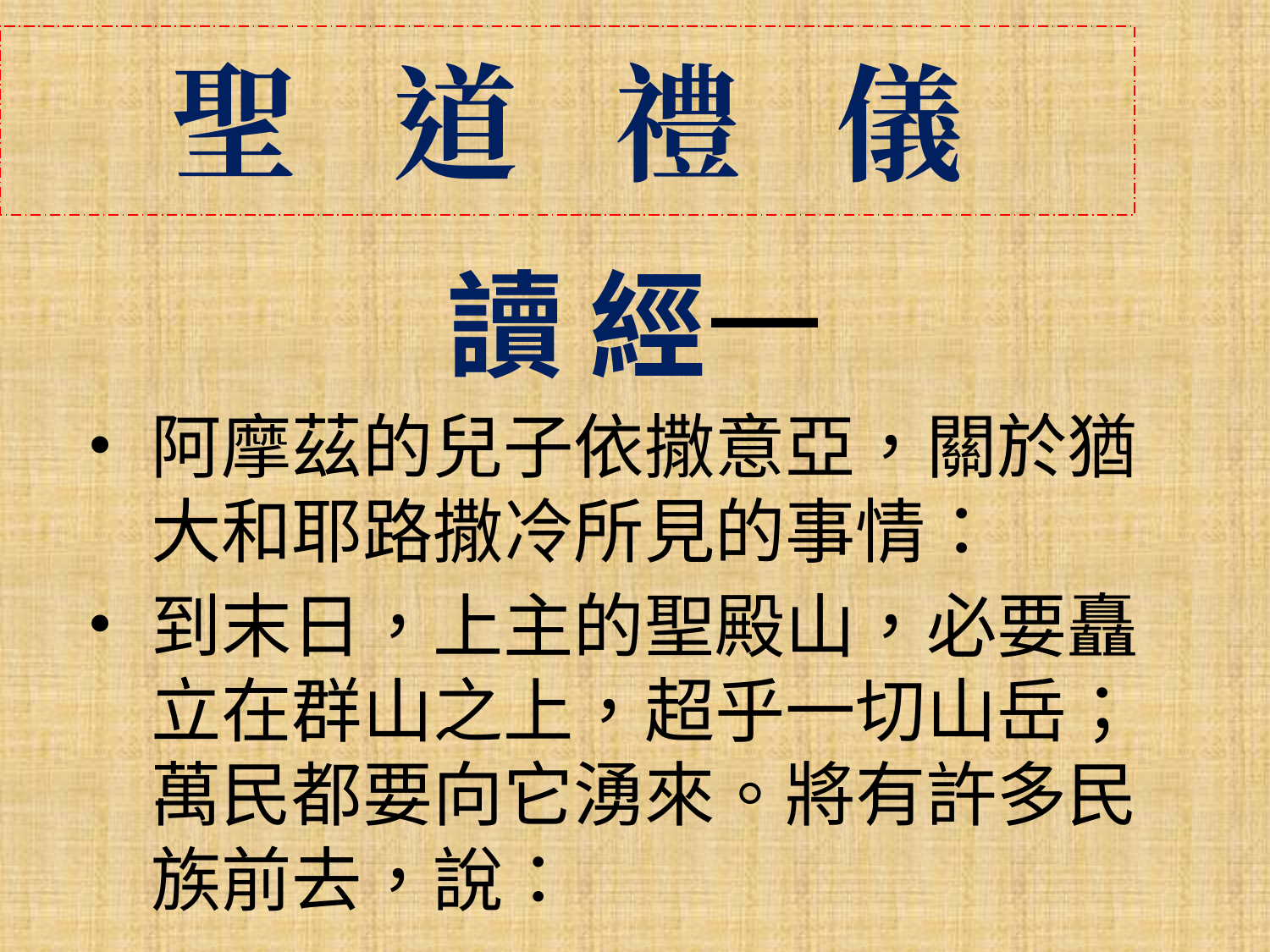

聖   道   禮   儀
讀 經一
阿摩茲的兒子依撒意亞，關於猶大和耶路撒冷所見的事情：
到末日，上主的聖殿山，必要矗立在群山之上，超乎一切山岳；萬民都要向它湧來。將有許多民族前去，說：